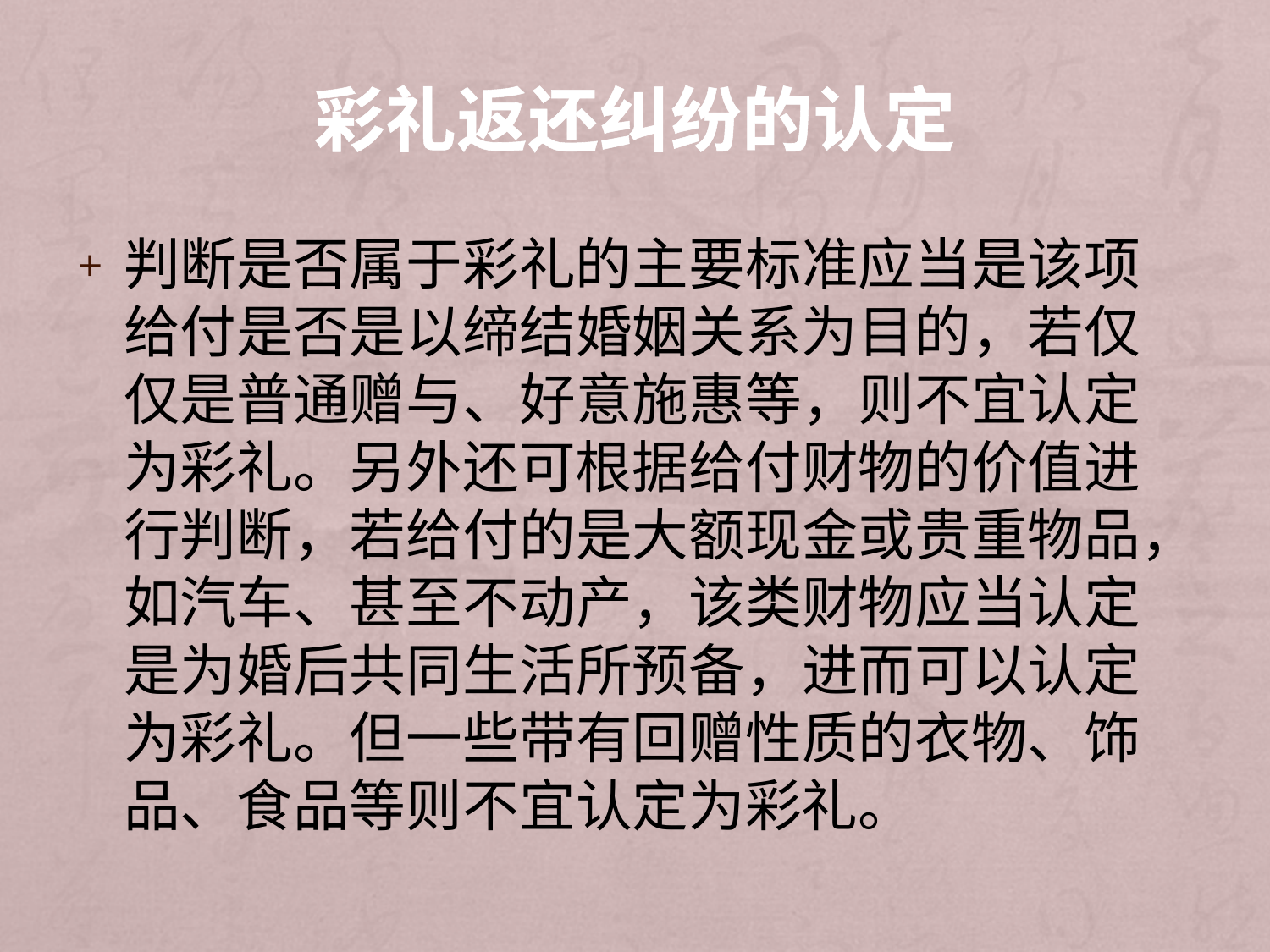

# 彩礼返还纠纷的认定
判断是否属于彩礼的主要标准应当是该项给付是否是以缔结婚姻关系为目的，若仅仅是普通赠与、好意施惠等，则不宜认定为彩礼。另外还可根据给付财物的价值进行判断，若给付的是大额现金或贵重物品，如汽车、甚至不动产，该类财物应当认定是为婚后共同生活所预备，进而可以认定为彩礼。但一些带有回赠性质的衣物、饰品、食品等则不宜认定为彩礼。